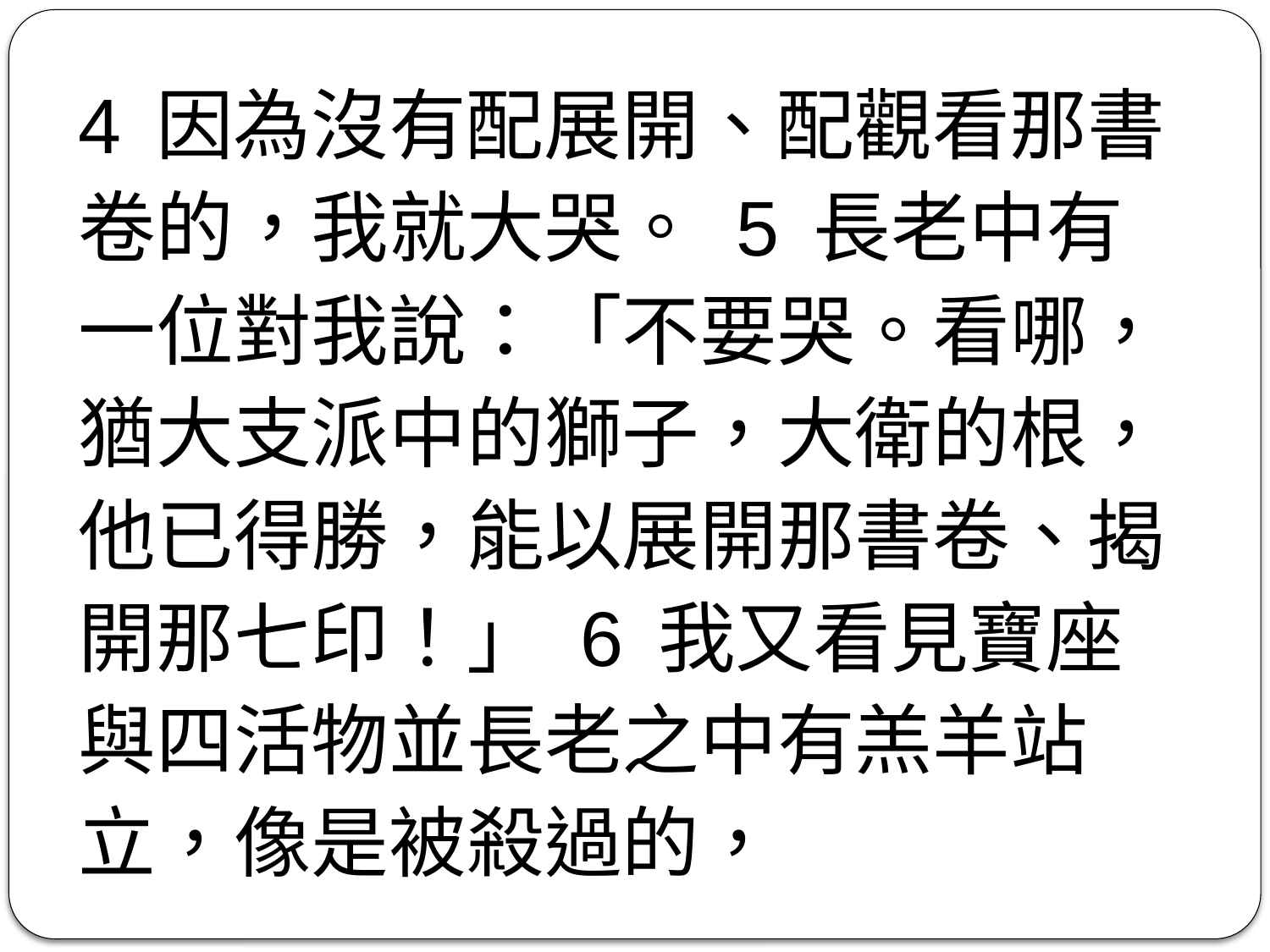

4 因為沒有配展開、配觀看那書卷的，我就大哭。 5 長老中有一位對我說：「不要哭。看哪，猶大支派中的獅子，大衛的根，他已得勝，能以展開那書卷、揭開那七印！」 6 我又看見寶座與四活物並長老之中有羔羊站立，像是被殺過的，